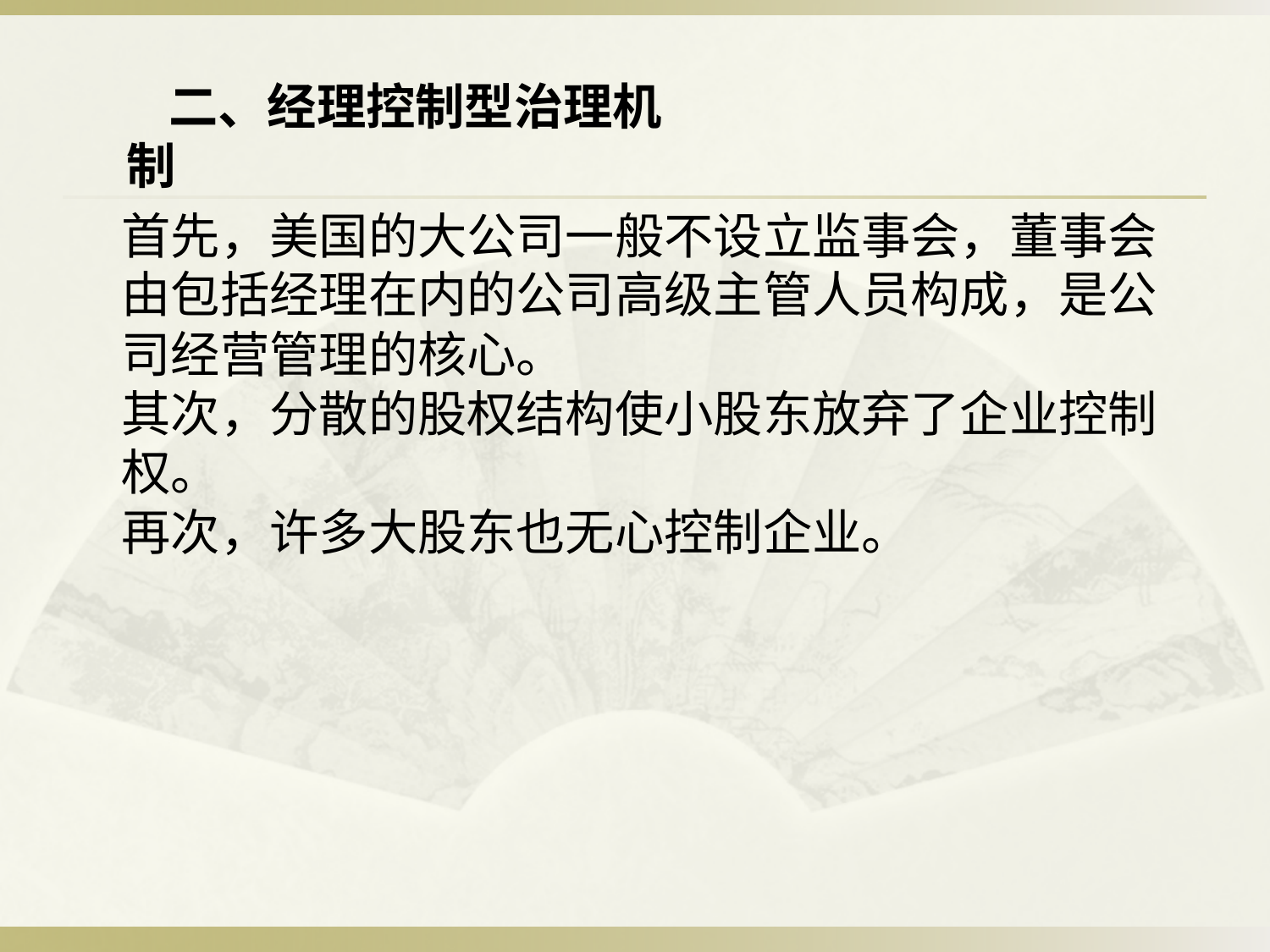

二、经理控制型治理机制

首先，美国的大公司一般不设立监事会，董事会由包括经理在内的公司高级主管人员构成，是公司经营管理的核心。
其次，分散的股权结构使小股东放弃了企业控制权。
再次，许多大股东也无心控制企业。